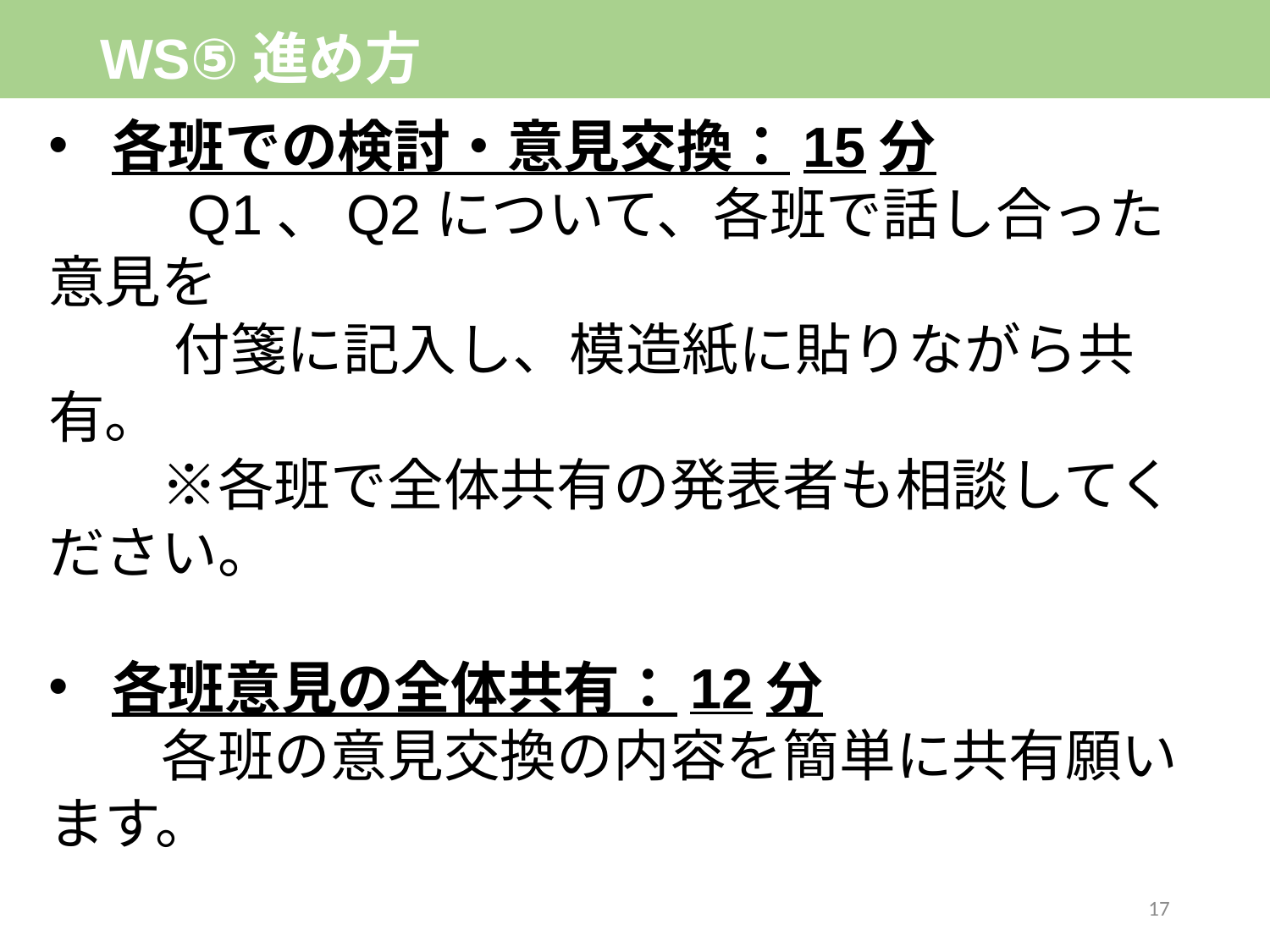

# WS⑤進め方
各班での検討・意見交換：15分
　　 Q1、Q2について、各班で話し合った意見を
　　 付箋に記入し、模造紙に貼りながら共有。
　　※各班で全体共有の発表者も相談してください。

各班意見の全体共有：12分
　　各班の意見交換の内容を簡単に共有願います。

17